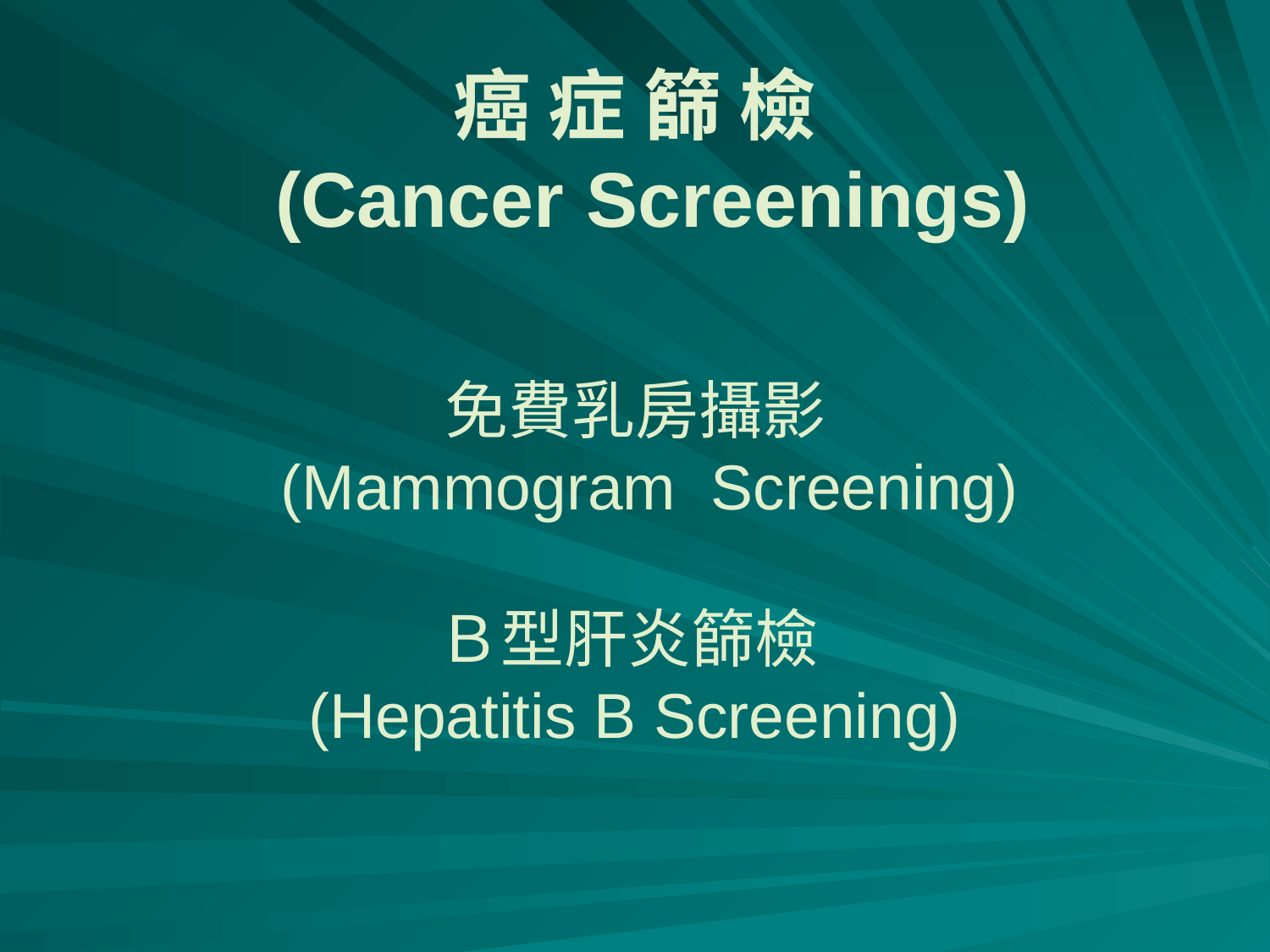

# 癌 症 篩 檢 (Cancer Screenings) 免費乳房攝影 (Mammogram  Screening) Ｂ型肝炎篩檢 (Hepatitis B Screening)